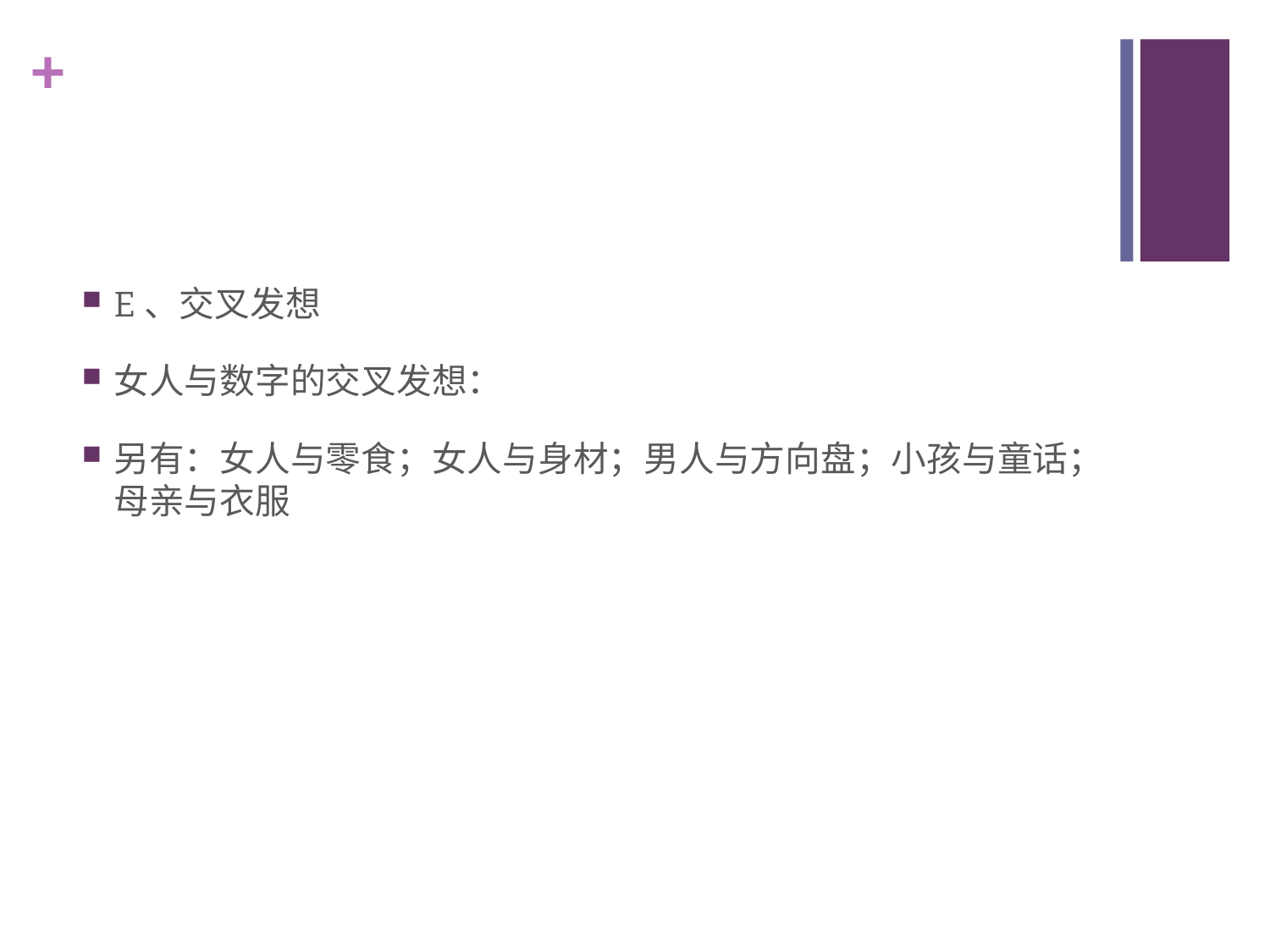

E、交叉发想
女人与数字的交叉发想：
另有：女人与零食；女人与身材；男人与方向盘；小孩与童话；母亲与衣服